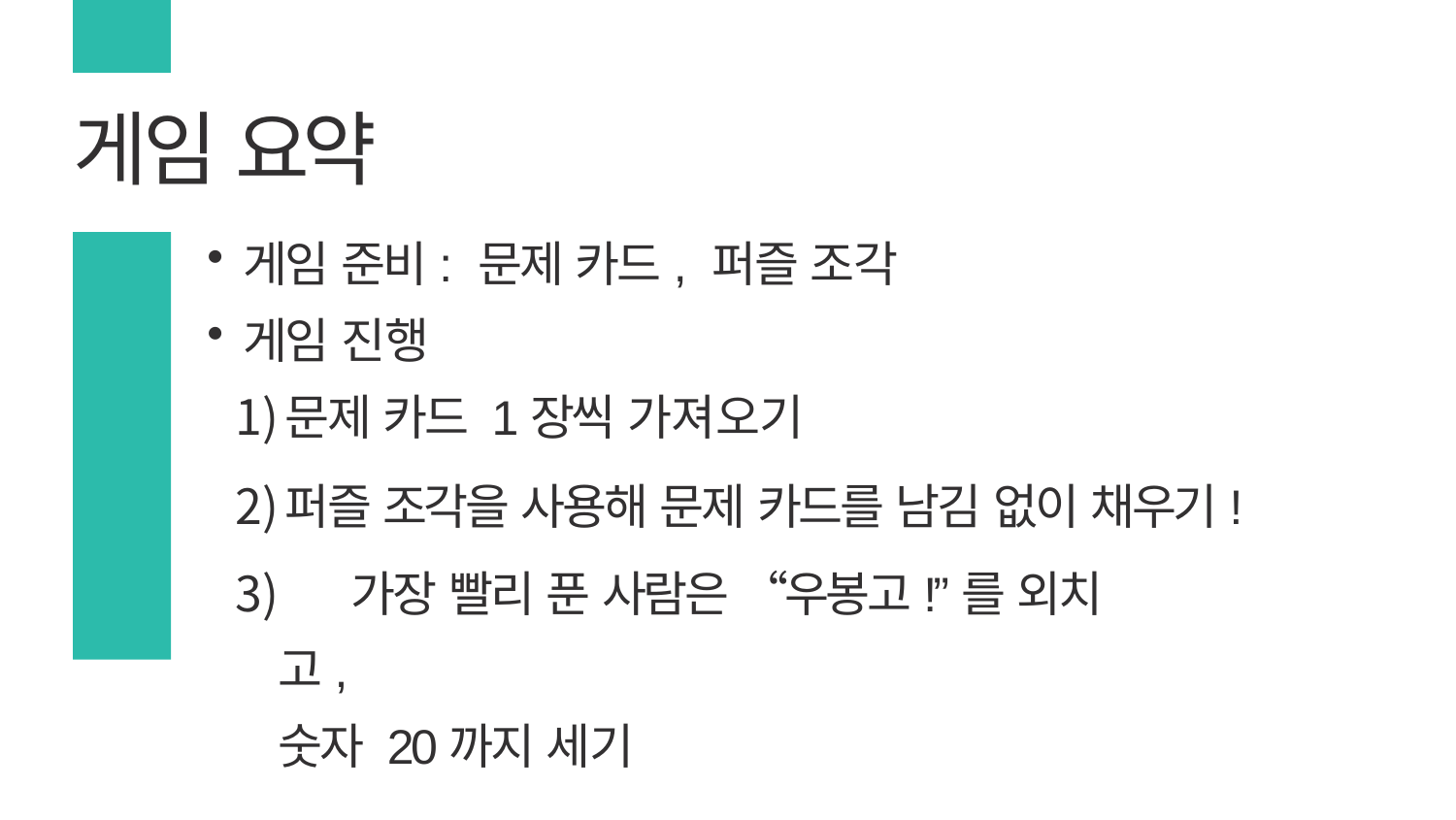

# 게임 요약
게임 준비: 문제 카드, 퍼즐 조각
게임 진행
문제 카드 1장씩 가져오기
퍼즐 조각을 사용해 문제 카드를 남김 없이 채우기!
	가장 빨리 푼 사람은 “우봉고!”를 외치고,
숫자 20까지 세기